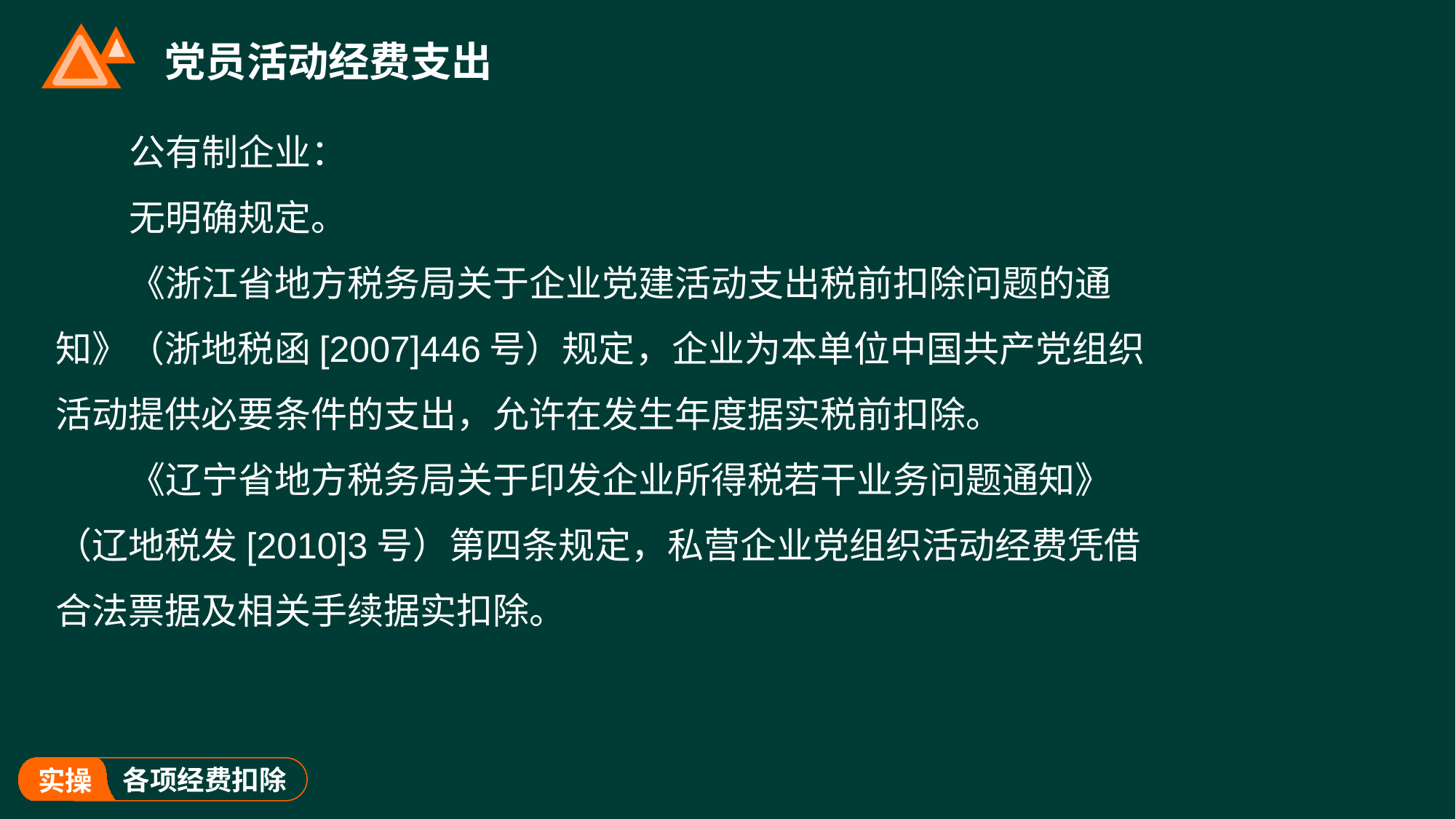

# 党员活动经费支出
公有制企业：
无明确规定。
《浙江省地方税务局关于企业党建活动支出税前扣除问题的通知》（浙地税函[2007]446号）规定，企业为本单位中国共产党组织活动提供必要条件的支出，允许在发生年度据实税前扣除。
《辽宁省地方税务局关于印发企业所得税若干业务问题通知》（辽地税发[2010]3号）第四条规定，私营企业党组织活动经费凭借合法票据及相关手续据实扣除。